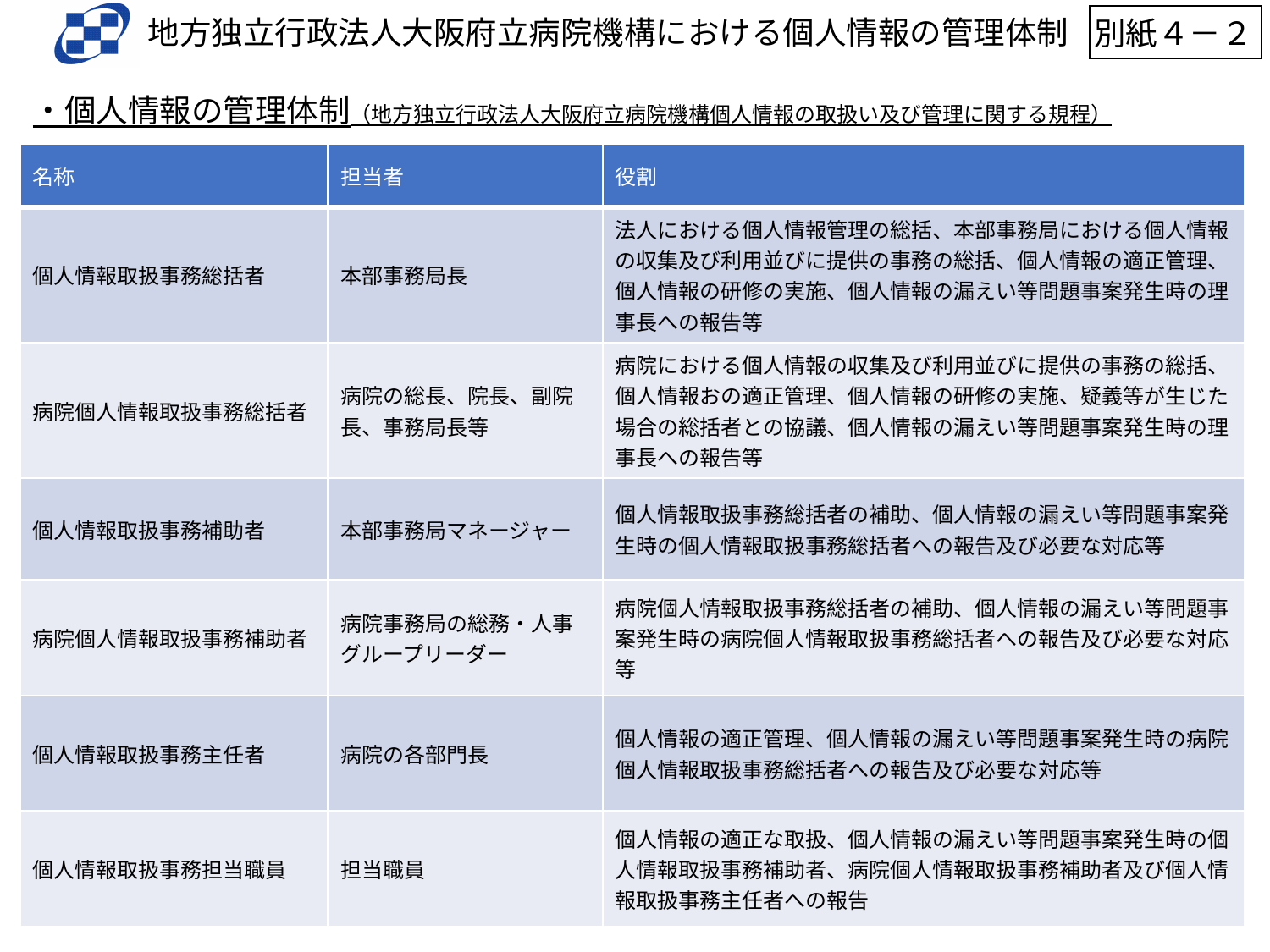

地方独立行政法人大阪府立病院機構における個人情報の管理体制
別紙４－２
・個人情報の管理体制（地方独立行政法人大阪府立病院機構個人情報の取扱い及び管理に関する規程）
| 名称 | 担当者 | 役割 |
| --- | --- | --- |
| 個人情報取扱事務総括者 | 本部事務局長 | 法人における個人情報管理の総括、本部事務局における個人情報の収集及び利用並びに提供の事務の総括、個人情報の適正管理、個人情報の研修の実施、個人情報の漏えい等問題事案発生時の理事長への報告等 |
| 病院個人情報取扱事務総括者 | 病院の総長、院長、副院長、事務局長等 | 病院における個人情報の収集及び利用並びに提供の事務の総括、個人情報おの適正管理、個人情報の研修の実施、疑義等が生じた場合の総括者との協議、個人情報の漏えい等問題事案発生時の理事長への報告等 |
| 個人情報取扱事務補助者 | 本部事務局マネージャー | 個人情報取扱事務総括者の補助、個人情報の漏えい等問題事案発生時の個人情報取扱事務総括者への報告及び必要な対応等 |
| 病院個人情報取扱事務補助者 | 病院事務局の総務・人事 グループリーダー | 病院個人情報取扱事務総括者の補助、個人情報の漏えい等問題事案発生時の病院個人情報取扱事務総括者への報告及び必要な対応等 |
| 個人情報取扱事務主任者 | 病院の各部門長 | 個人情報の適正管理、個人情報の漏えい等問題事案発生時の病院個人情報取扱事務総括者への報告及び必要な対応等 |
| 個人情報取扱事務担当職員 | 担当職員 | 個人情報の適正な取扱、個人情報の漏えい等問題事案発生時の個人情報取扱事務補助者、病院個人情報取扱事務補助者及び個人情報取扱事務主任者への報告 |